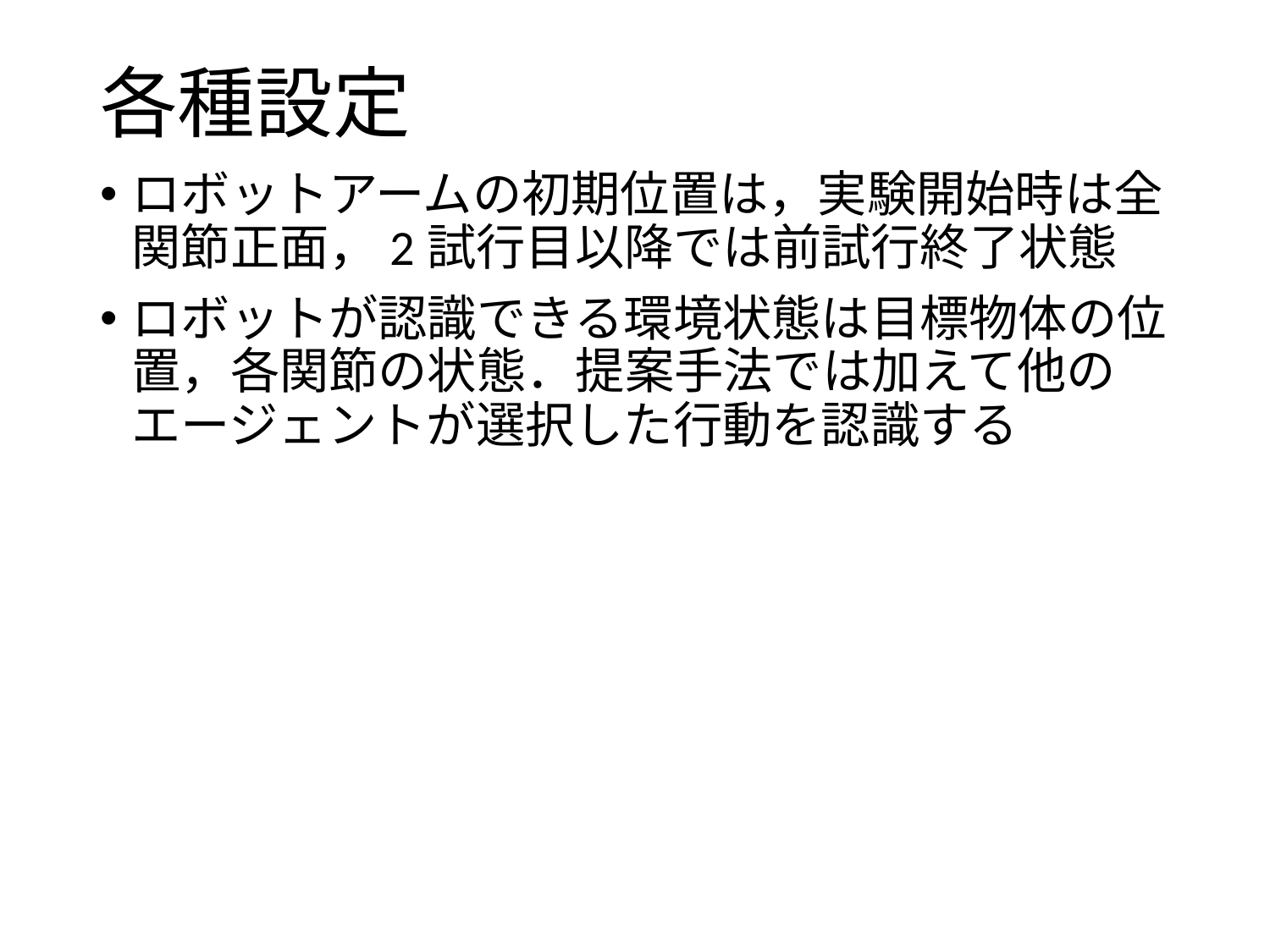

# 各種設定
ロボットアームの初期位置は，実験開始時は全関節正面，2試行目以降では前試行終了状態
ロボットが認識できる環境状態は目標物体の位置，各関節の状態．提案手法では加えて他のエージェントが選択した行動を認識する